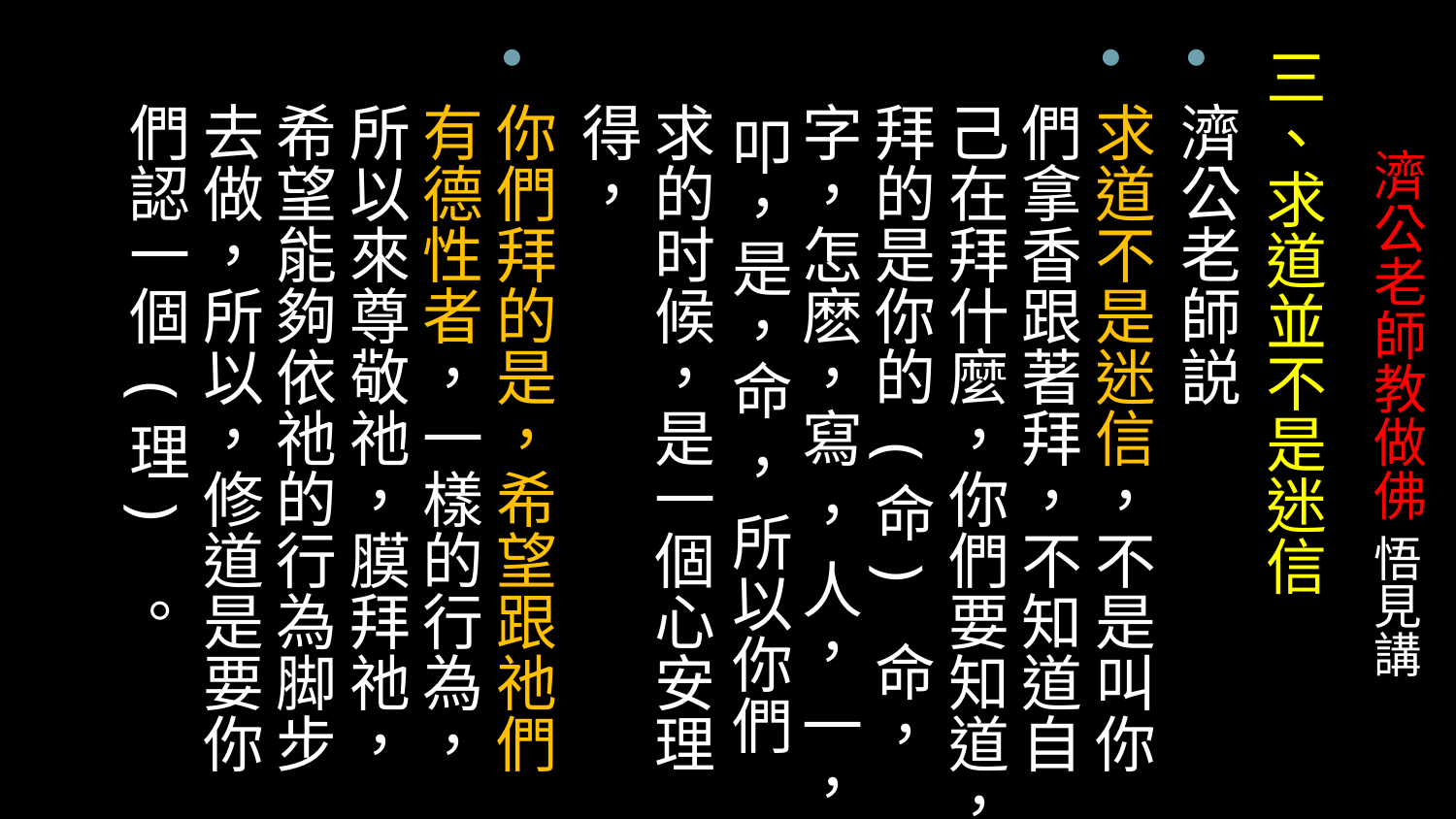

三、求道並不是迷信
濟公老師説
求道不是迷信，不是叫你們拿香跟著拜，不知道自己在拜什麼，你們要知道，拜的是你的 (命) 命，字，怎麽，寫 ， 人， 一， 叩，是，命 ， 所以你們求的时候，是一個心安理得，
你們拜的是，希望跟祂們有德性者，一樣的行為，所以來尊敬祂，膜拜祂，希望能夠依祂的行為脚步去做，所以，修道是要你們認一個 (理) 。

# 濟公老師教做佛 悟見講